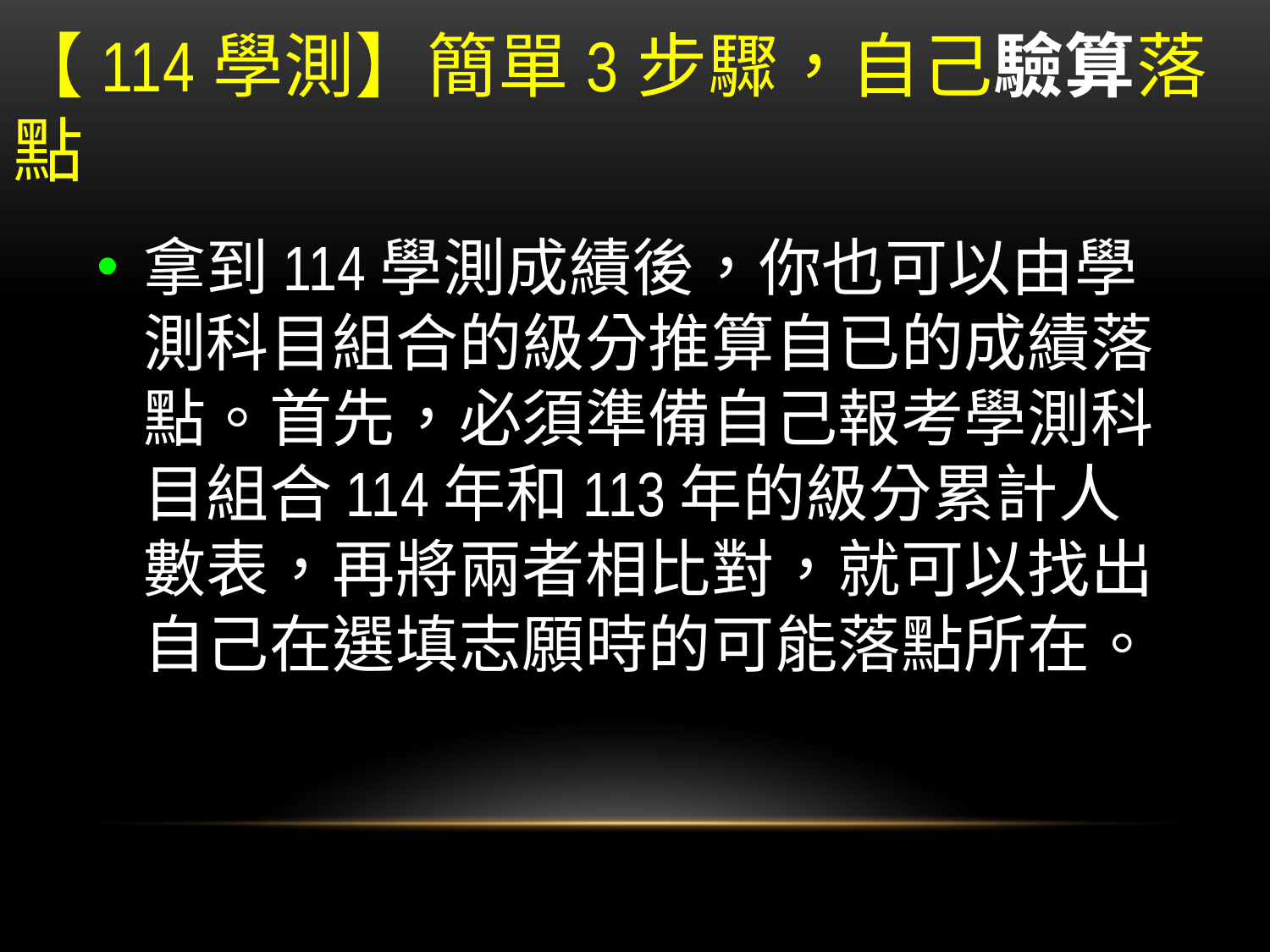

# 【114學測】簡單3步驟，自己驗算落點
拿到114學測成績後，你也可以由學測科目組合的級分推算自已的成績落點。首先，必須準備自己報考學測科目組合114年和113年的級分累計人數表，再將兩者相比對，就可以找出自己在選填志願時的可能落點所在。